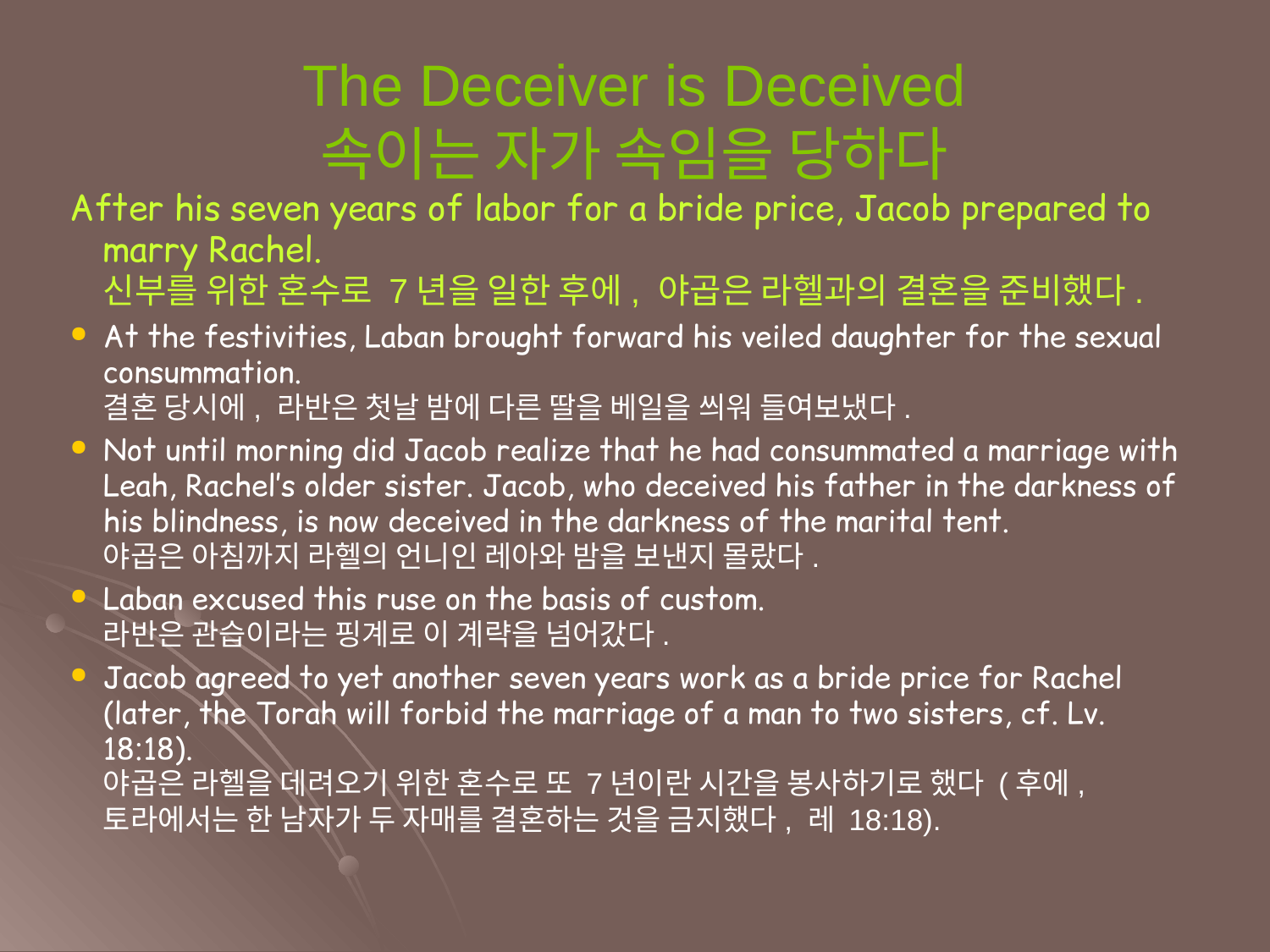

The Deceiver is Deceived
속이는 자가 속임을 당하다
After his seven years of labor for a bride price, Jacob prepared to marry Rachel.
신부를 위한 혼수로 7년을 일한 후에, 야곱은 라헬과의 결혼을 준비했다.
At the festivities, Laban brought forward his veiled daughter for the sexual consummation.
결혼 당시에, 라반은 첫날 밤에 다른 딸을 베일을 씌워 들여보냈다.
Not until morning did Jacob realize that he had consummated a marriage with Leah, Rachel’s older sister. Jacob, who deceived his father in the darkness of his blindness, is now deceived in the darkness of the marital tent.
야곱은 아침까지 라헬의 언니인 레아와 밤을 보낸지 몰랐다.
Laban excused this ruse on the basis of custom.
라반은 관습이라는 핑계로 이 계략을 넘어갔다.
Jacob agreed to yet another seven years work as a bride price for Rachel (later, the Torah will forbid the marriage of a man to two sisters, cf. Lv. 18:18).
야곱은 라헬을 데려오기 위한 혼수로 또 7년이란 시간을 봉사하기로 했다 (후에, 토라에서는 한 남자가 두 자매를 결혼하는 것을 금지했다, 레 18:18).